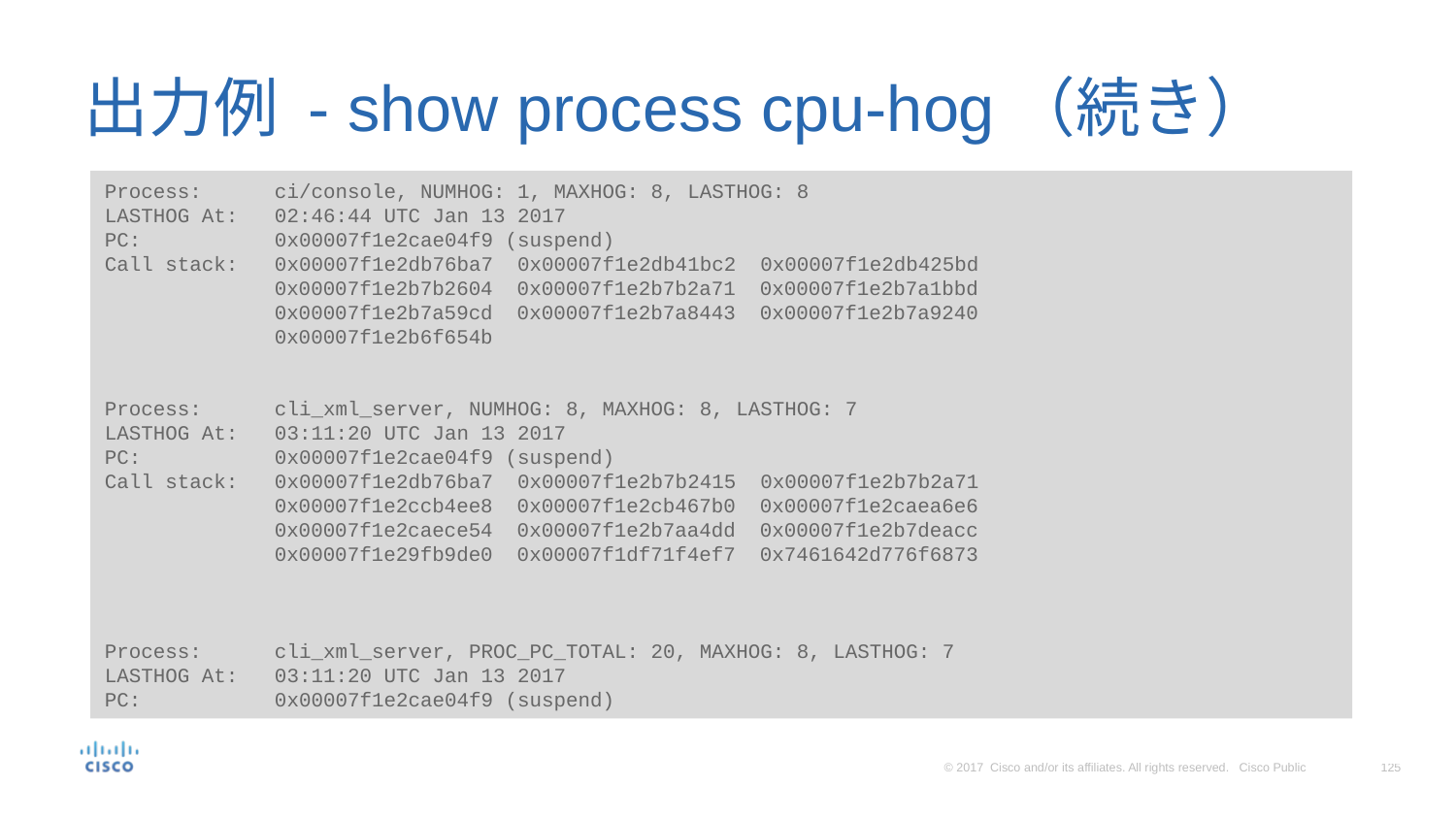

# 出力例 - show process cpu-hog（続き）
Process:      ci/console, NUMHOG: 1, MAXHOG: 8, LASTHOG: 8
LASTHOG At:   02:46:44 UTC Jan 13 2017
PC:           0x00007f1e2cae04f9 (suspend)
Call stack:   0x00007f1e2db76ba7  0x00007f1e2db41bc2  0x00007f1e2db425bd
              0x00007f1e2b7b2604  0x00007f1e2b7b2a71  0x00007f1e2b7a1bbd
              0x00007f1e2b7a59cd  0x00007f1e2b7a8443  0x00007f1e2b7a9240
              0x00007f1e2b6f654b

Process:      cli_xml_server, NUMHOG: 8, MAXHOG: 8, LASTHOG: 7
LASTHOG At:   03:11:20 UTC Jan 13 2017
PC:           0x00007f1e2cae04f9 (suspend)
Call stack:   0x00007f1e2db76ba7  0x00007f1e2b7b2415  0x00007f1e2b7b2a71
              0x00007f1e2ccb4ee8  0x00007f1e2cb467b0  0x00007f1e2caea6e6
              0x00007f1e2caece54  0x00007f1e2b7aa4dd  0x00007f1e2b7deacc
              0x00007f1e29fb9de0  0x00007f1df71f4ef7  0x7461642d776f6873

Process:      cli_xml_server, PROC_PC_TOTAL: 20, MAXHOG: 8, LASTHOG: 7
LASTHOG At:   03:11:20 UTC Jan 13 2017
PC:           0x00007f1e2cae04f9 (suspend)